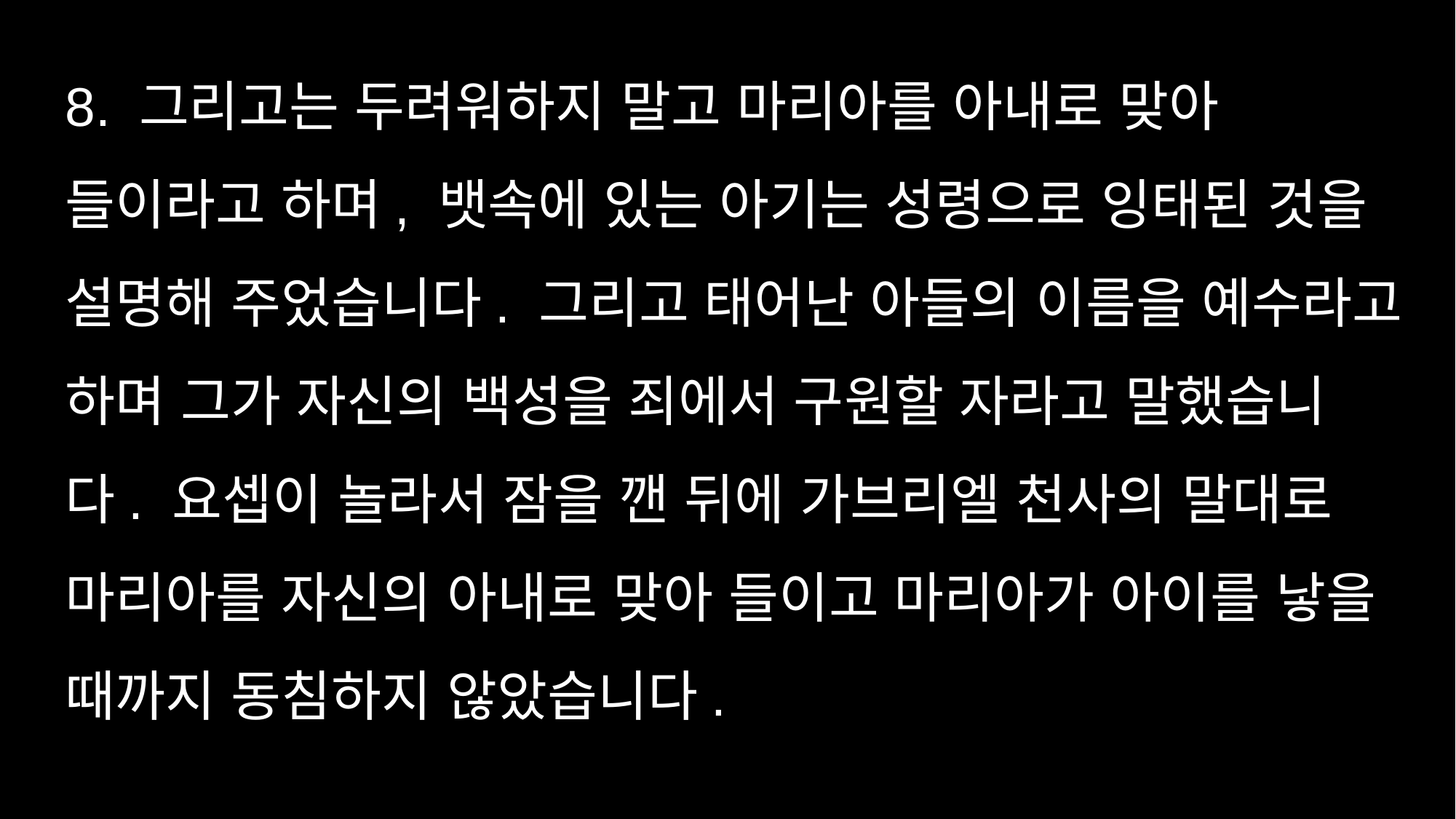

8. 그리고는 두려워하지 말고 마리아를 아내로 맞아 들이라고 하며, 뱃속에 있는 아기는 성령으로 잉태된 것을 설명해 주었습니다. 그리고 태어난 아들의 이름을 예수라고 하며 그가 자신의 백성을 죄에서 구원할 자라고 말했습니다. 요셉이 놀라서 잠을 깬 뒤에 가브리엘 천사의 말대로 마리아를 자신의 아내로 맞아 들이고 마리아가 아이를 낳을 때까지 동침하지 않았습니다.